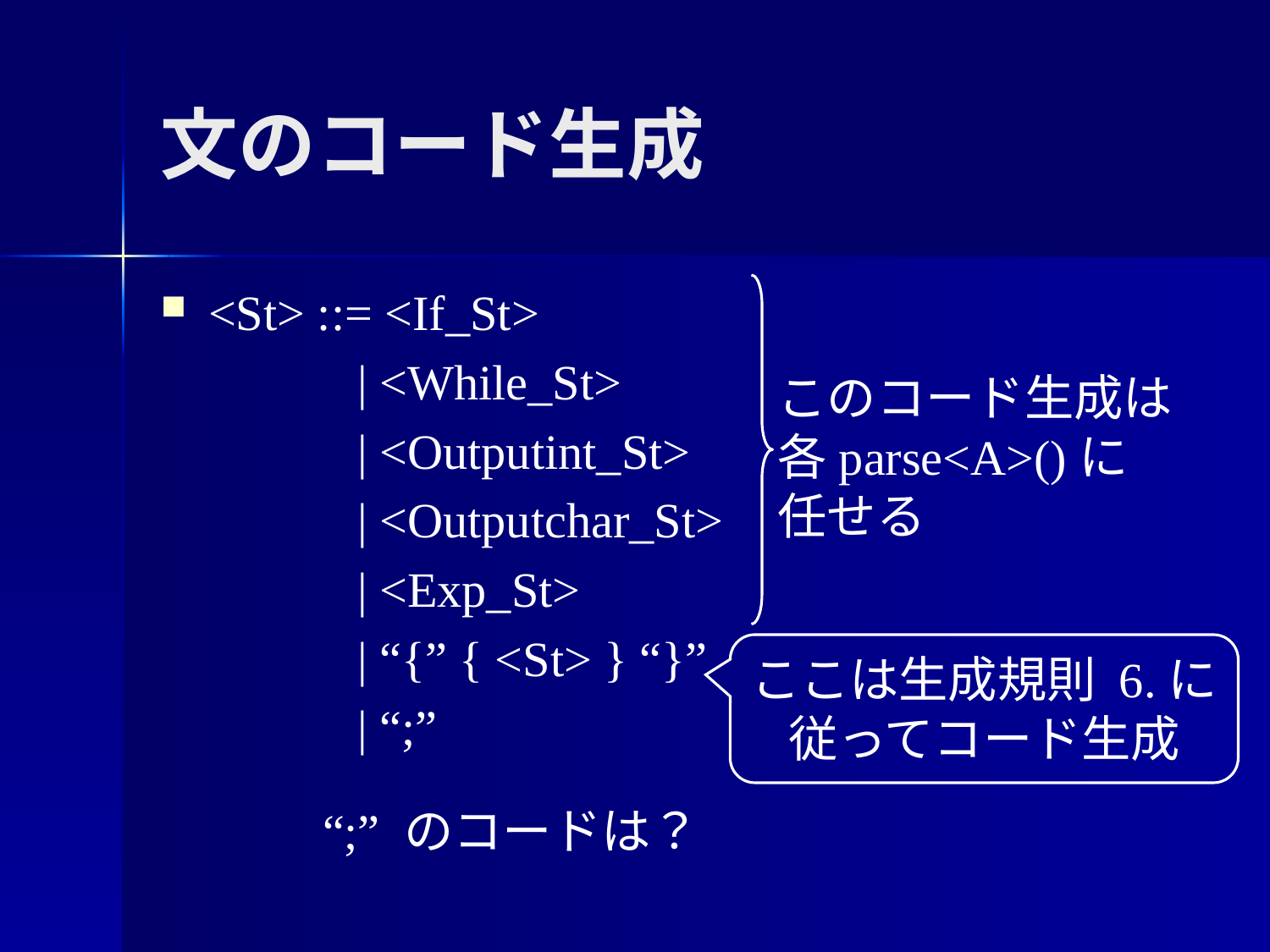

文のコード生成
<St> ::= <If_St>
                | <While_St>
                | <Outputint_St>
                | <Outputchar_St>
                | <Exp_St>
                | “{” { <St> } “}”
                | “;”

このコード生成は
各parse<A>()に
任せる
ここは生成規則 6.に
従ってコード生成
“;” のコードは？